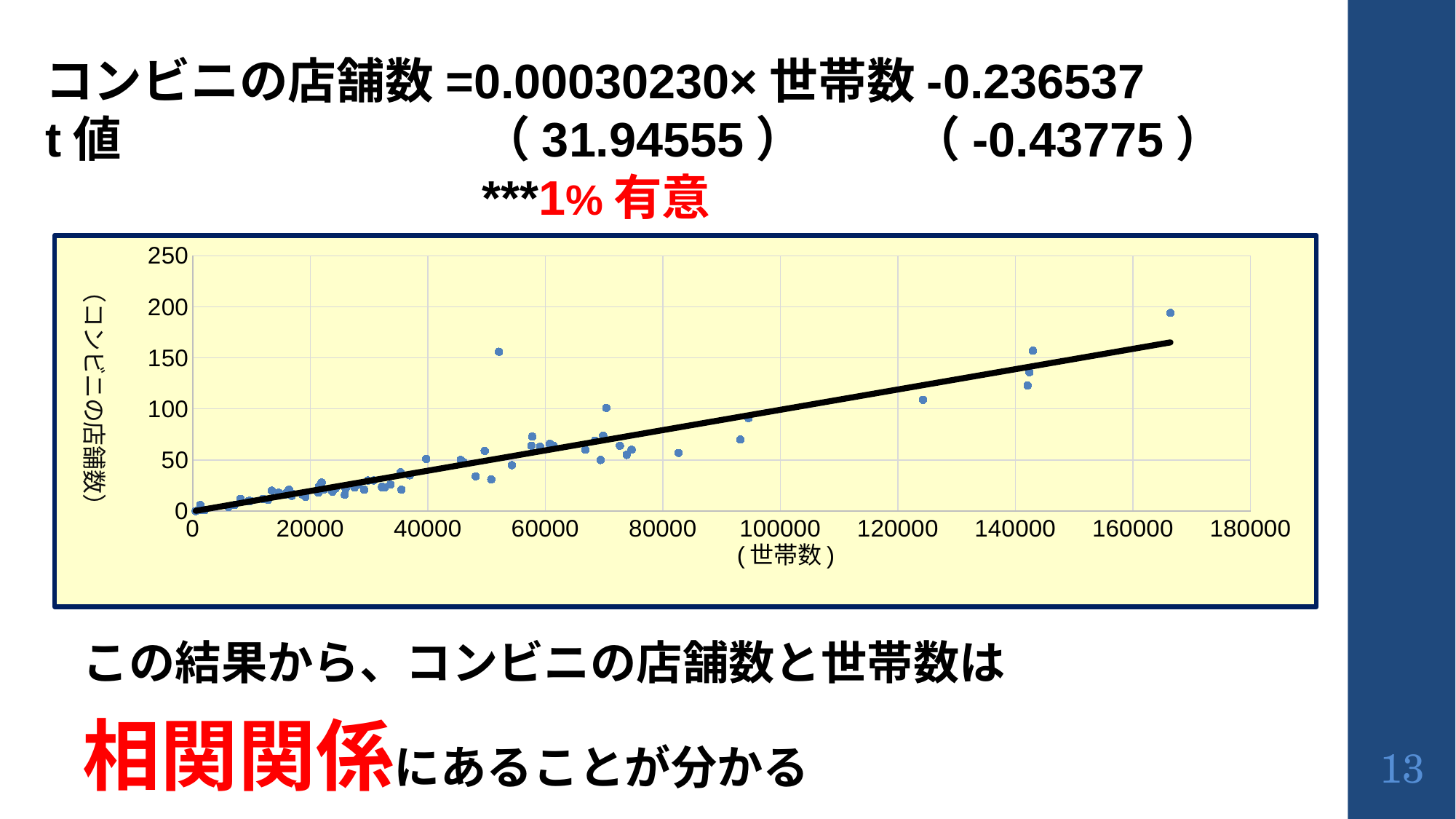

コンビニの店舗数=0.00030230×世帯数-0.236537
t値　　　　		（31.94555）　　 （-0.43775）
　　　　　　		***1%有意

### Chart

| Category | コンビニ数 |
|---|---|
この結果から、コンビニの店舗数と世帯数は
相関関係にあることが分かる
13